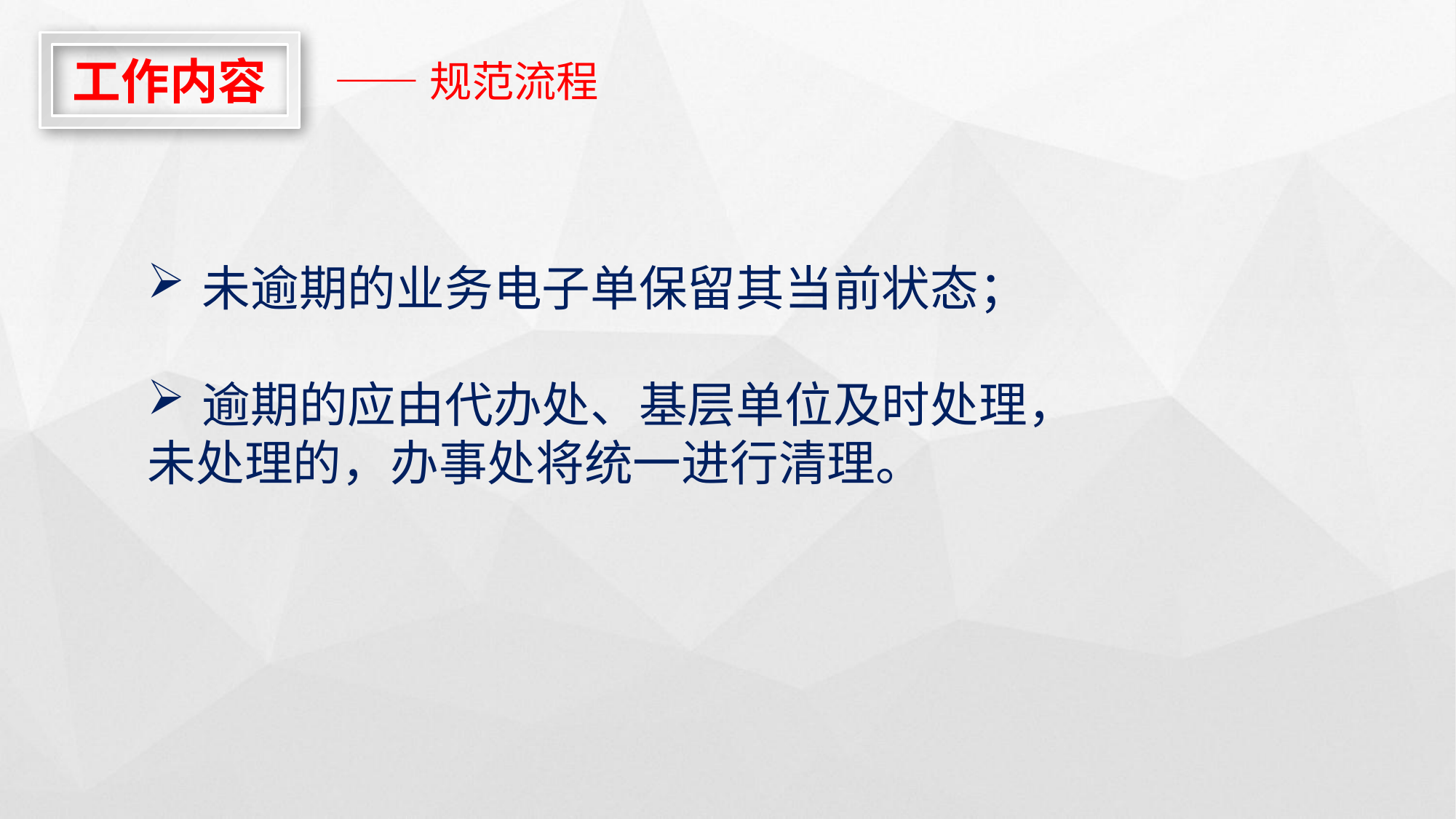

工作内容
——规范流程

未逾期的业务电子单保留其当前状态；

逾期的应由代办处、基层单位及时处理，
未处理的，办事处将统一进行清理。